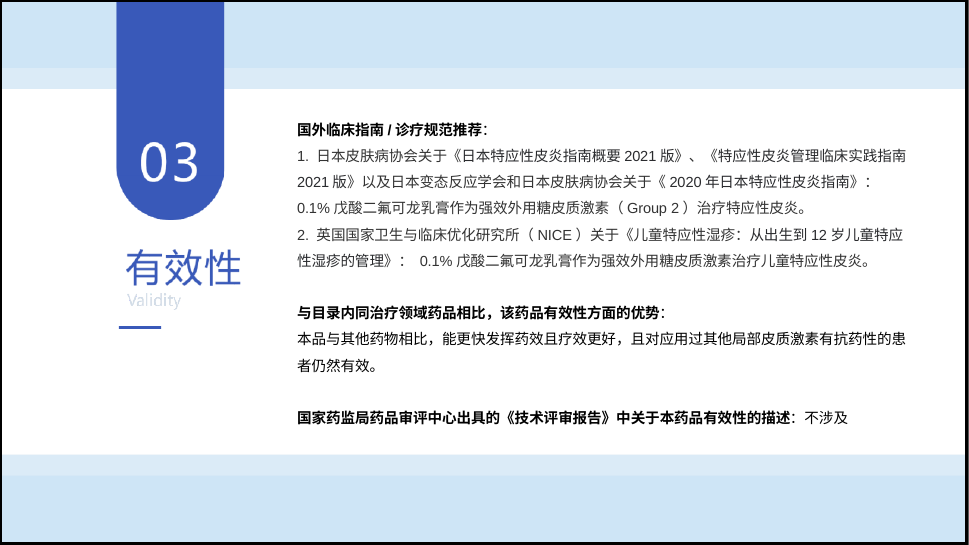

国外临床指南/诊疗规范推荐：
1. 日本皮肤病协会关于《日本特应性皮炎指南概要2021版》、《特应性皮炎管理临床实践指南2021版》以及日本变态反应学会和日本皮肤病协会关于《2020年日本特应性皮炎指南》：0.1%戊酸二氟可龙乳膏作为强效外用糖皮质激素（Group 2）治疗特应性皮炎。
2. 英国国家卫生与临床优化研究所（NICE）关于《儿童特应性湿疹：从出生到12岁儿童特应性湿疹的管理》： 0.1%戊酸二氟可龙乳膏作为强效外用糖皮质激素治疗儿童特应性皮炎。

与目录内同治疗领域药品相比，该药品有效性方面的优势：
本品与其他药物相比，能更快发挥药效且疗效更好，且对应用过其他局部皮质激素有抗药性的患者仍然有效。

国家药监局药品审评中心出具的《技术评审报告》中关于本药品有效性的描述：不涉及